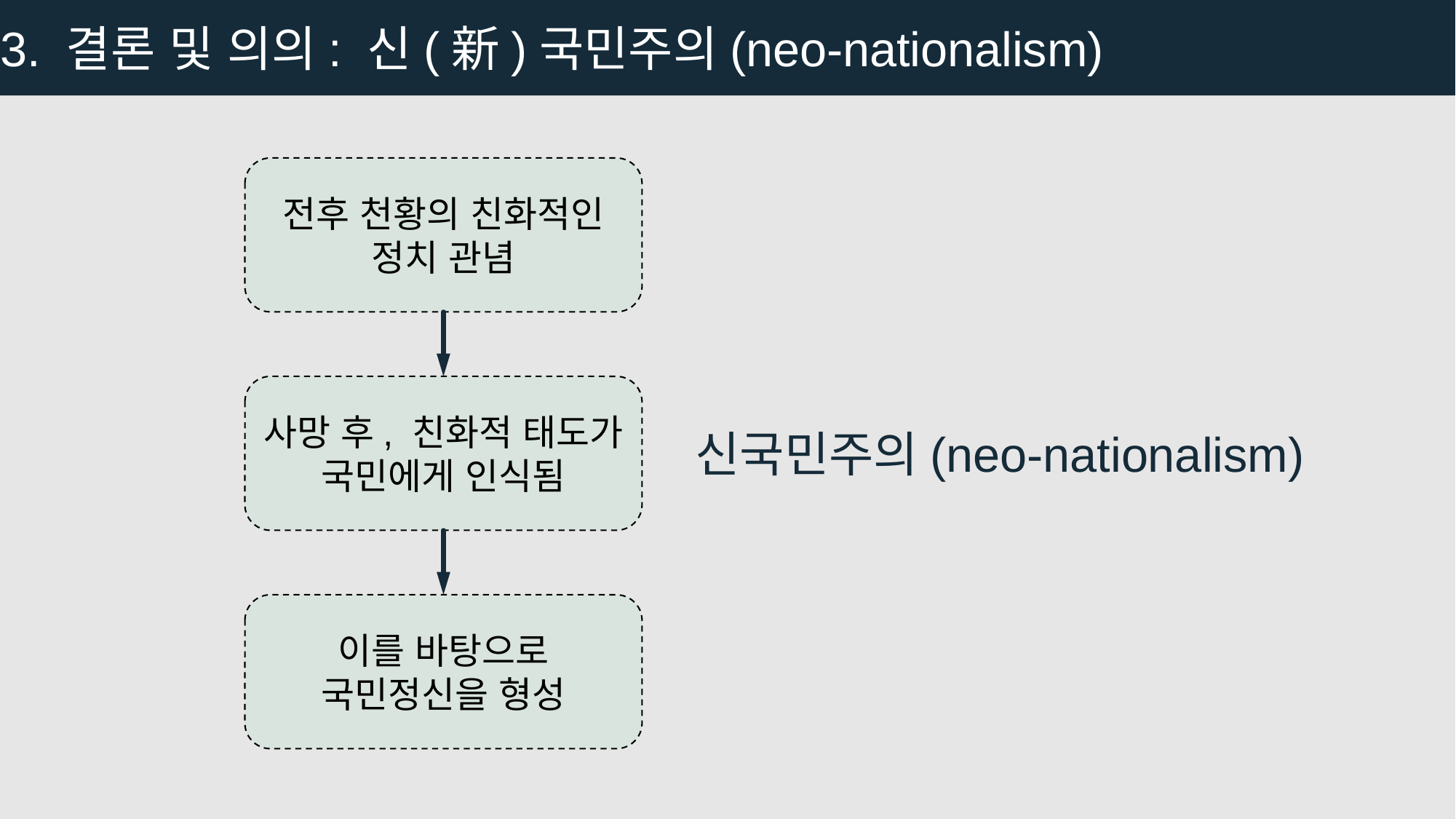

03. 결론 및 의의: 신(新)국민주의(neo-nationalism)
전후 천황의 친화적인
정치 관념
사망 후, 친화적 태도가
국민에게 인식됨
신국민주의(neo-nationalism)
이를 바탕으로
국민정신을 형성